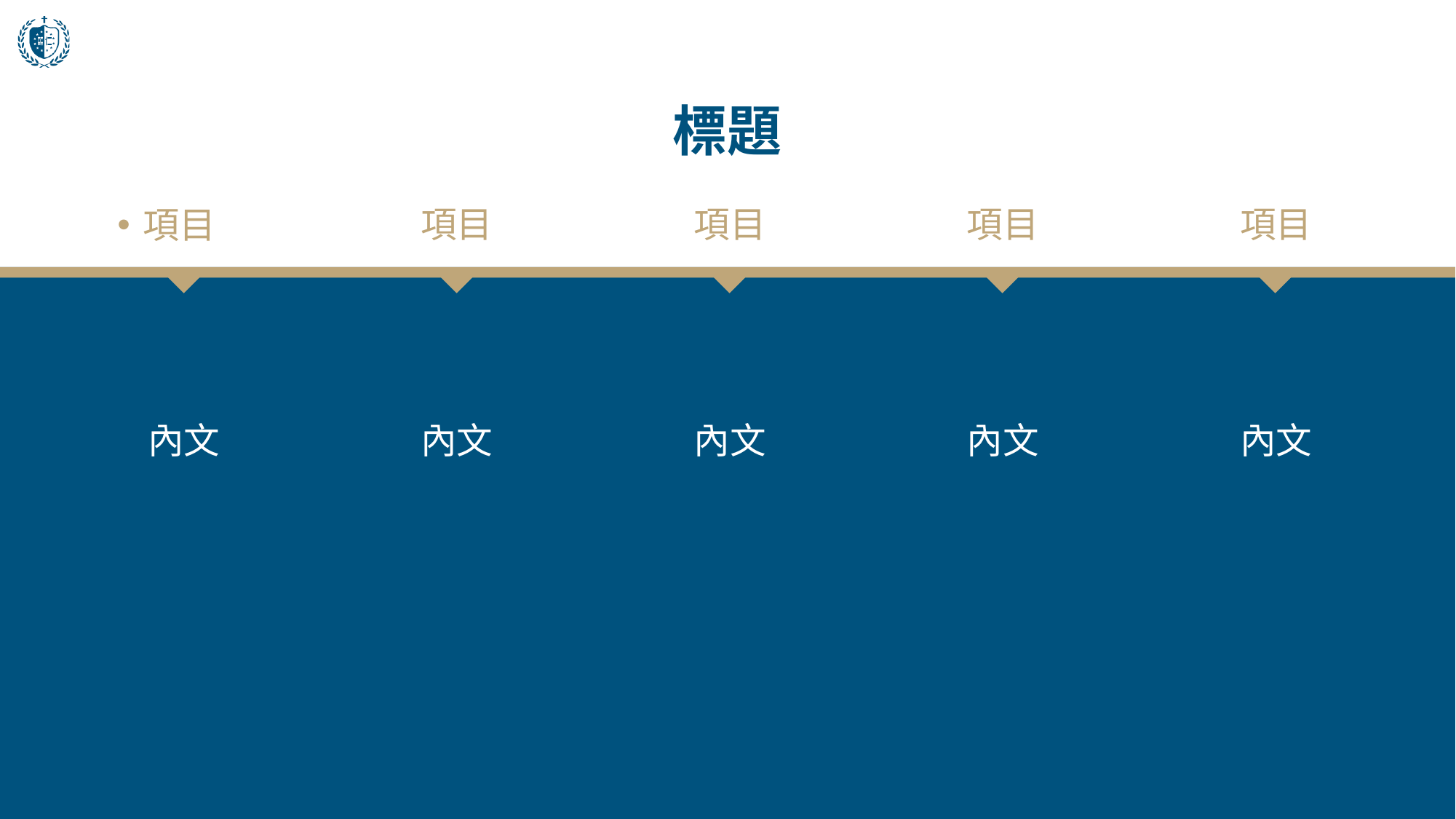

標題
項目
項目
項目
項目
項目

內文
內文
內文
內文
內文
2021/11/17
7